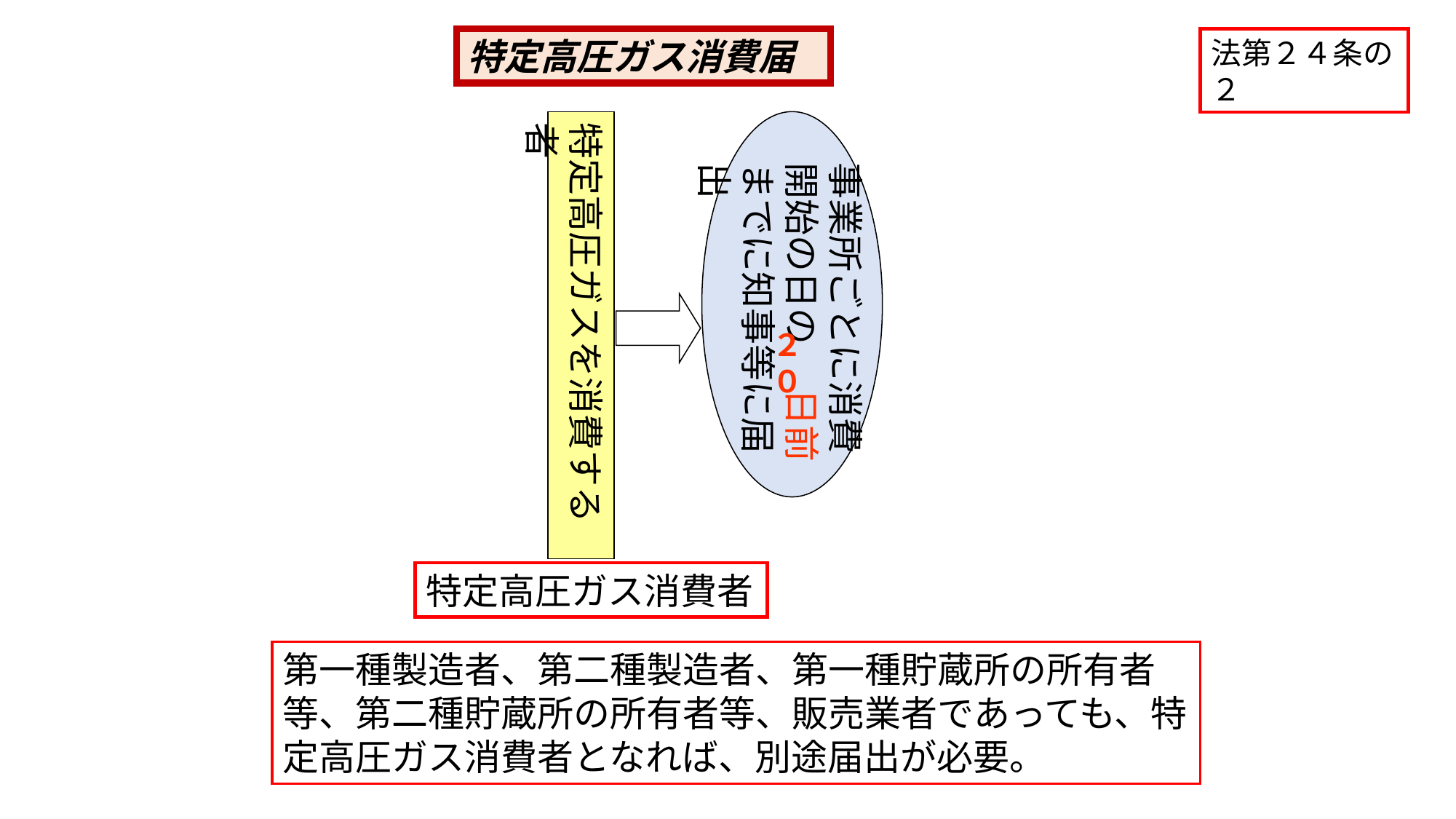

特定高圧ガス消費届
法第２４条の２
特定高圧ガスを消費する者

事業所ごとに消費開始の日の　 日前までに知事等に届出

２０
特定高圧ガス消費者
第一種製造者、第二種製造者、第一種貯蔵所の所有者等、第二種貯蔵所の所有者等、販売業者であっても、特定高圧ガス消費者となれば、別途届出が必要。